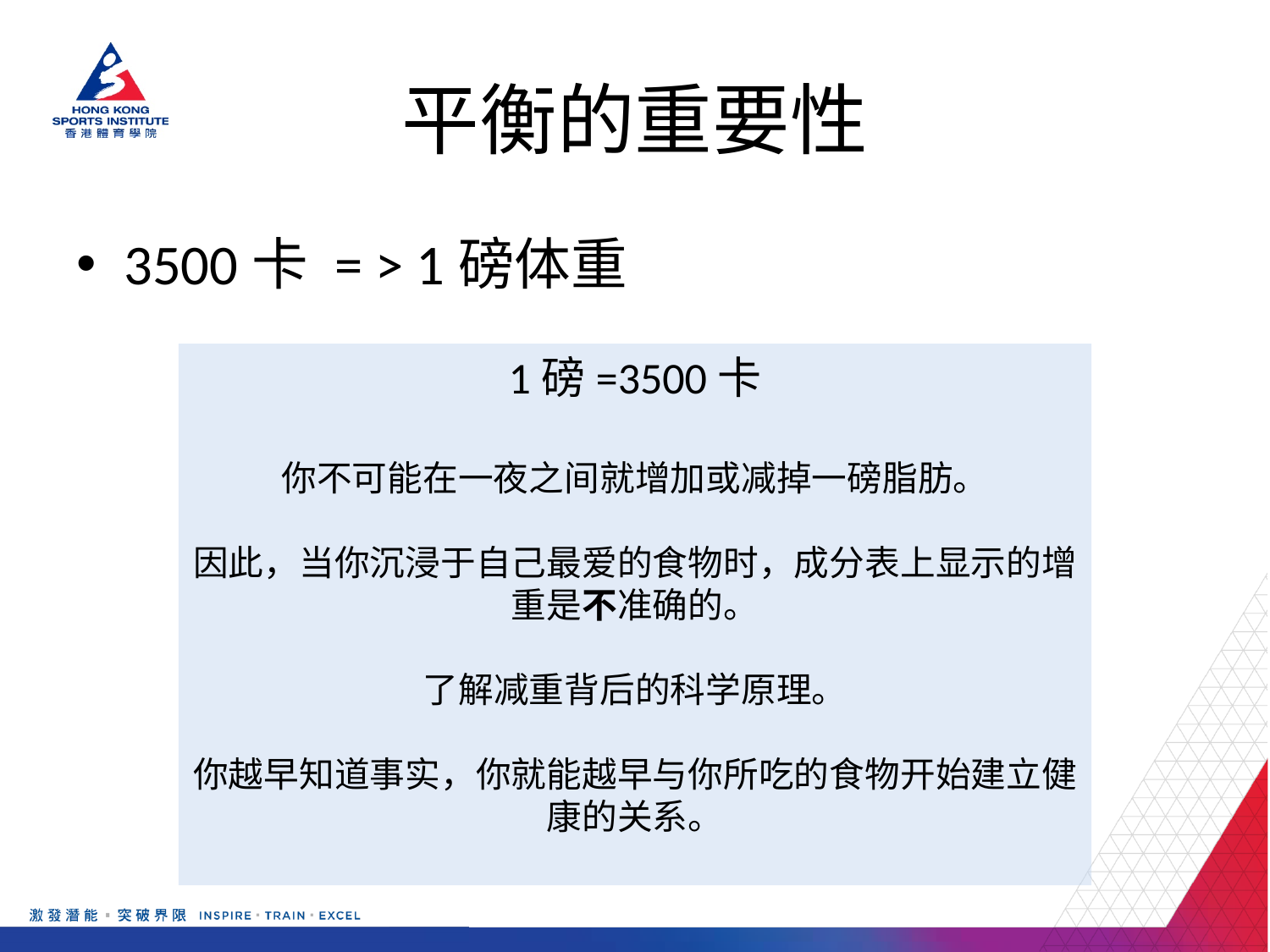

# 平衡的重要性
3500卡 = > 1磅体重
1磅=3500卡

你不可能在一夜之间就增加或减掉一磅脂肪。

因此，当你沉浸于自己最爱的食物时，成分表上显示的增重是不准确的。

了解减重背后的科学原理。

你越早知道事实，你就能越早与你所吃的食物开始建立健康的关系。